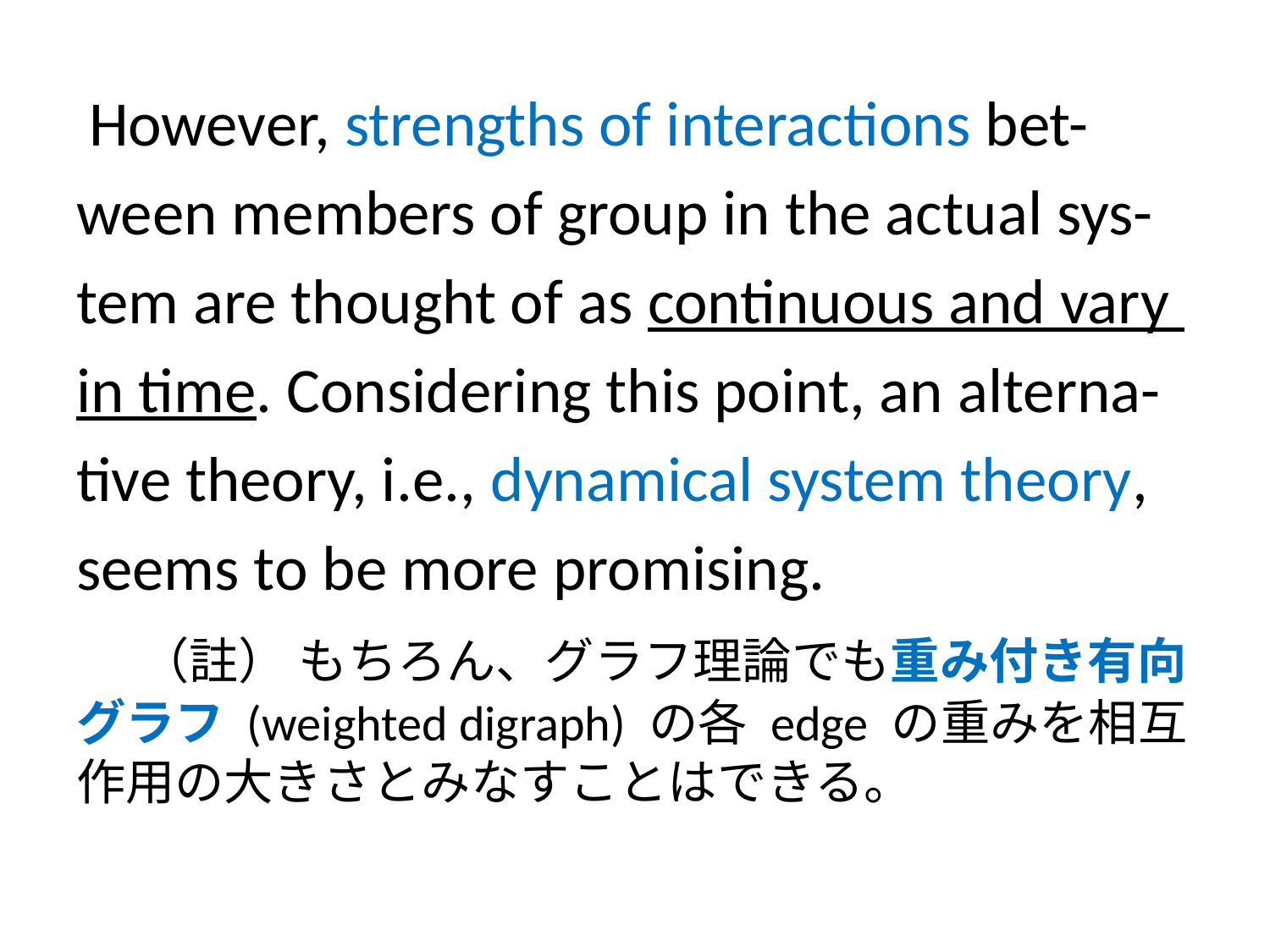

However, strengths of interactions bet-
ween members of group in the actual sys-
tem are thought of as continuous and vary
in time. Considering this point, an alterna-
tive theory, i.e., dynamical system theory,
seems to be more promising.
　（註） もちろん、グラフ理論でも重み付き有向グラフ (weighted digraph) の各 edge の重みを相互作用の大きさとみなすことはできる。